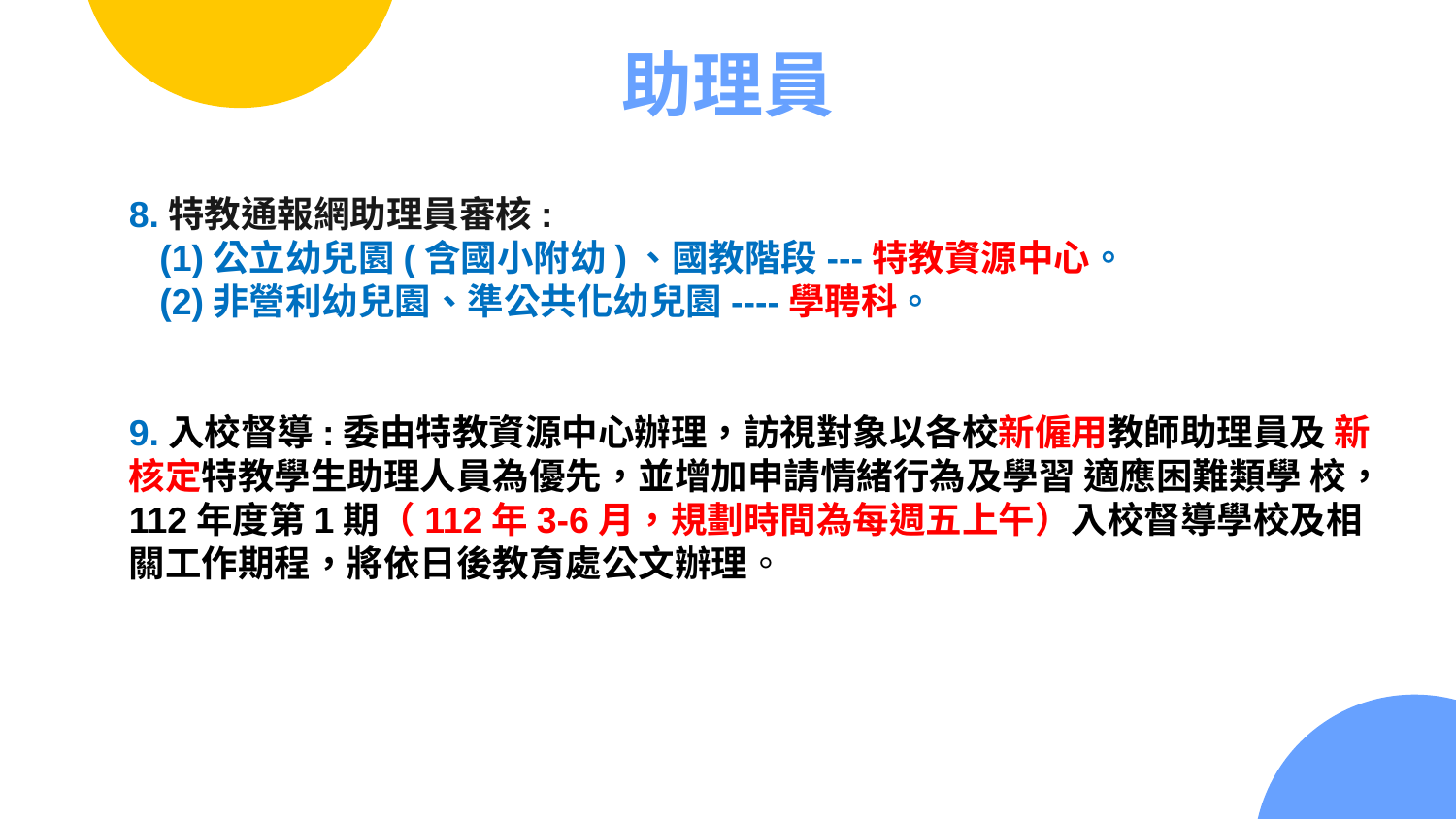

# 助理員
8.特教通報網助理員審核:
   (1)公立幼兒園(含國小附幼)、國教階段---特教資源中心。
   (2)非營利幼兒園、準公共化幼兒園----學聘科。

9.入校督導:委由特教資源中心辦理，訪視對象以各校新僱用教師助理員及 新核定特教學生助理人員為優先，並增加申請情緒行為及學習 適應困難類學 校，112年度第1期（112年3-6月，規劃時間為每週五上午）入校督導學校及相關工作期程，將依日後教育處公文辦理。